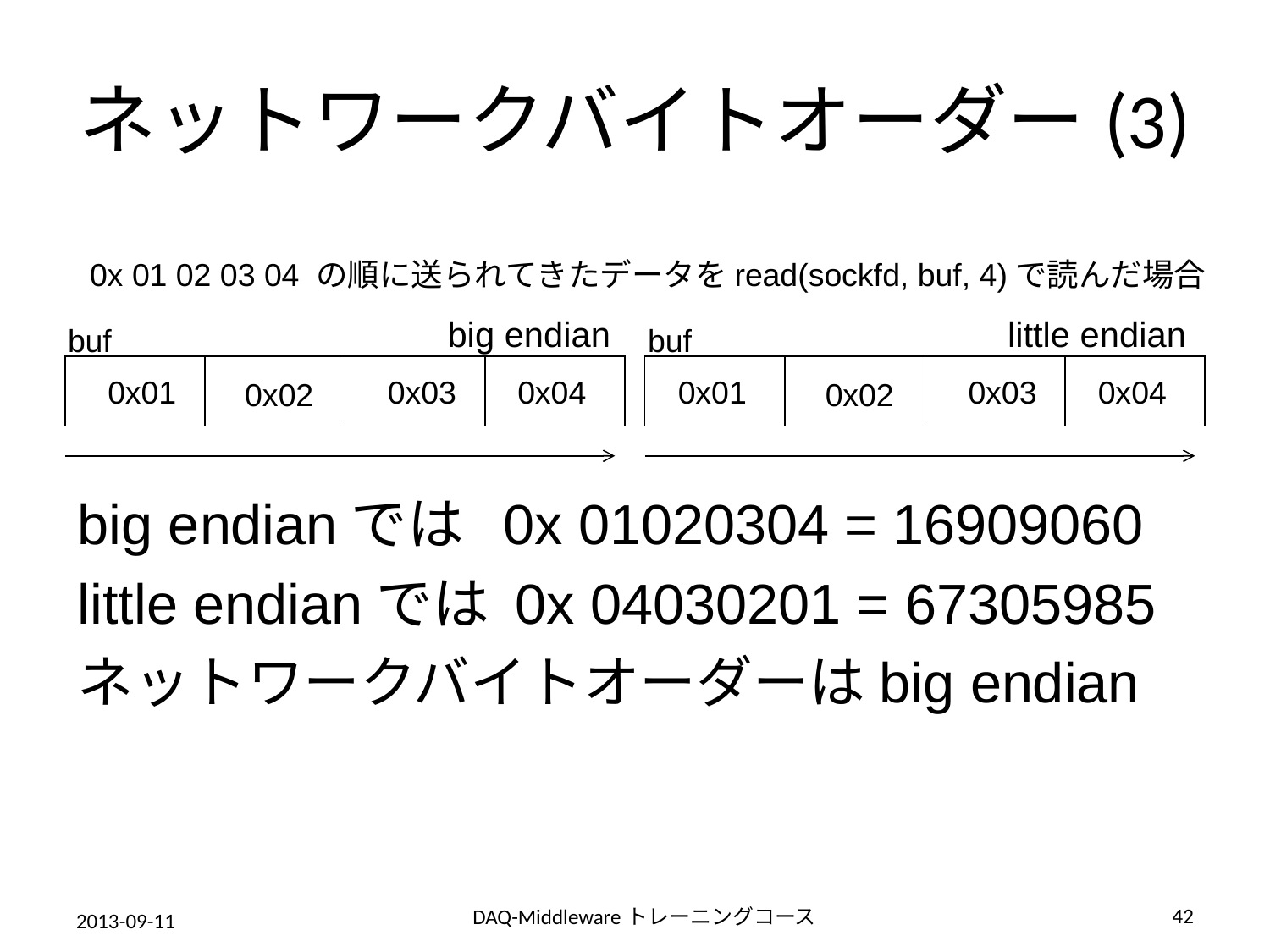

# ネットワークバイトオーダー(3)
0x 01 02 03 04 の順に送られてきたデータをread(sockfd, buf, 4)で読んだ場合
big endian
little endian
buf
buf

0x01
0x03
0x04
0x01
0x03
0x04
0x02
0x02
big endianでは  0x 01020304 = 16909060
little endianでは 0x 04030201 = 67305985
ネットワークバイトオーダーはbig endian
42
DAQ-Middlewareトレーニングコース
2013-09-11